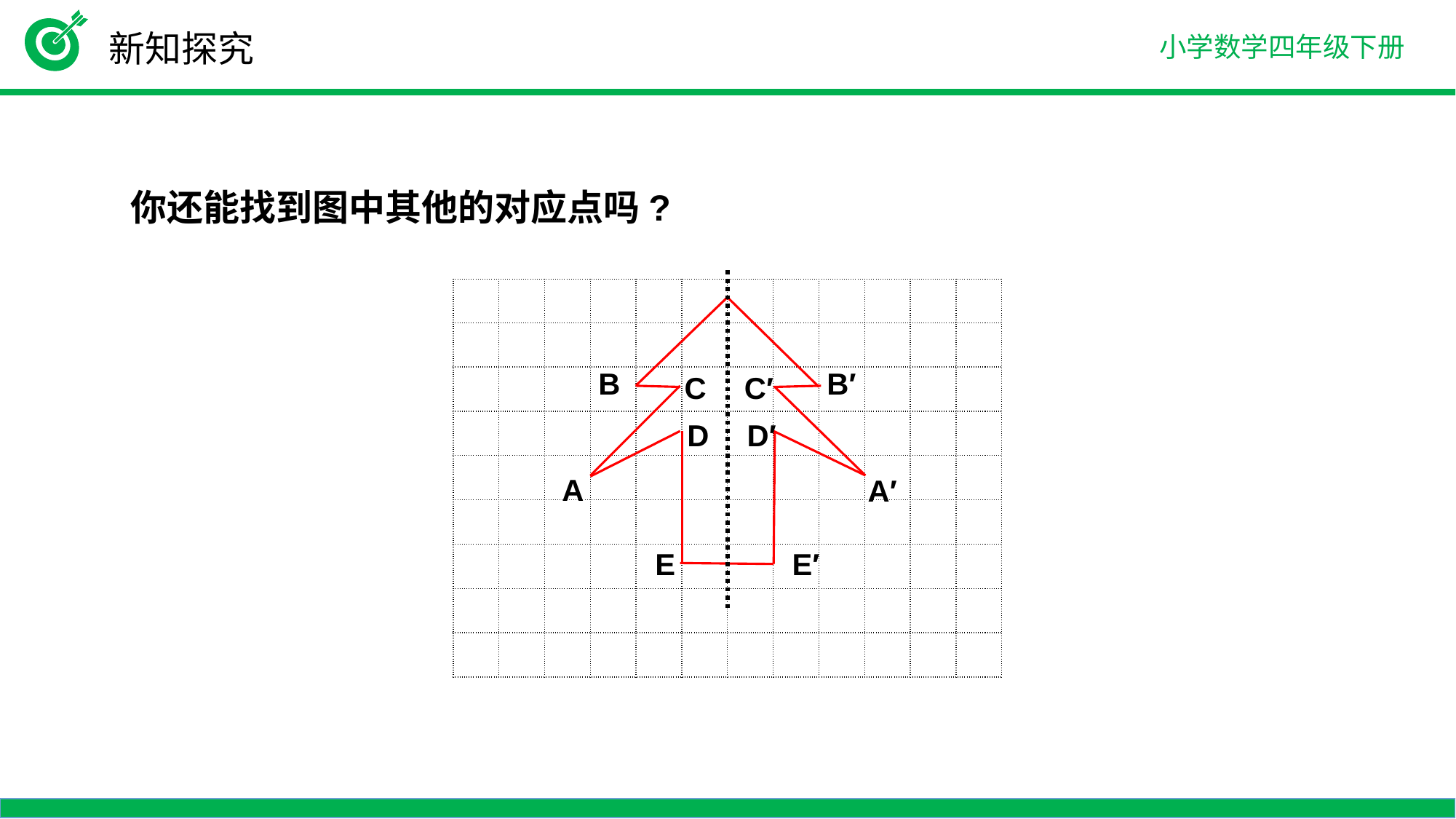

新知探究
你还能找到图中其他的对应点吗?
|  |  |  |  |  |  |  |  |  |  |  |  |
| --- | --- | --- | --- | --- | --- | --- | --- | --- | --- | --- | --- |
|  |  |  |  |  |  |  |  |  |  |  |  |
|  |  |  |  |  |  |  |  |  |  |  |  |
|  |  |  |  |  |  |  |  |  |  |  |  |
|  |  |  |  |  |  |  |  |  |  |  |  |
|  |  |  |  |  |  |  |  |  |  |  |  |
|  |  |  |  |  |  |  |  |  |  |  |  |
|  |  |  |  |  |  |  |  |  |  |  |  |
|  |  |  |  |  |  |  |  |  |  |  |  |
B
B′
C
C′
D
D′
A
A′
E
E′